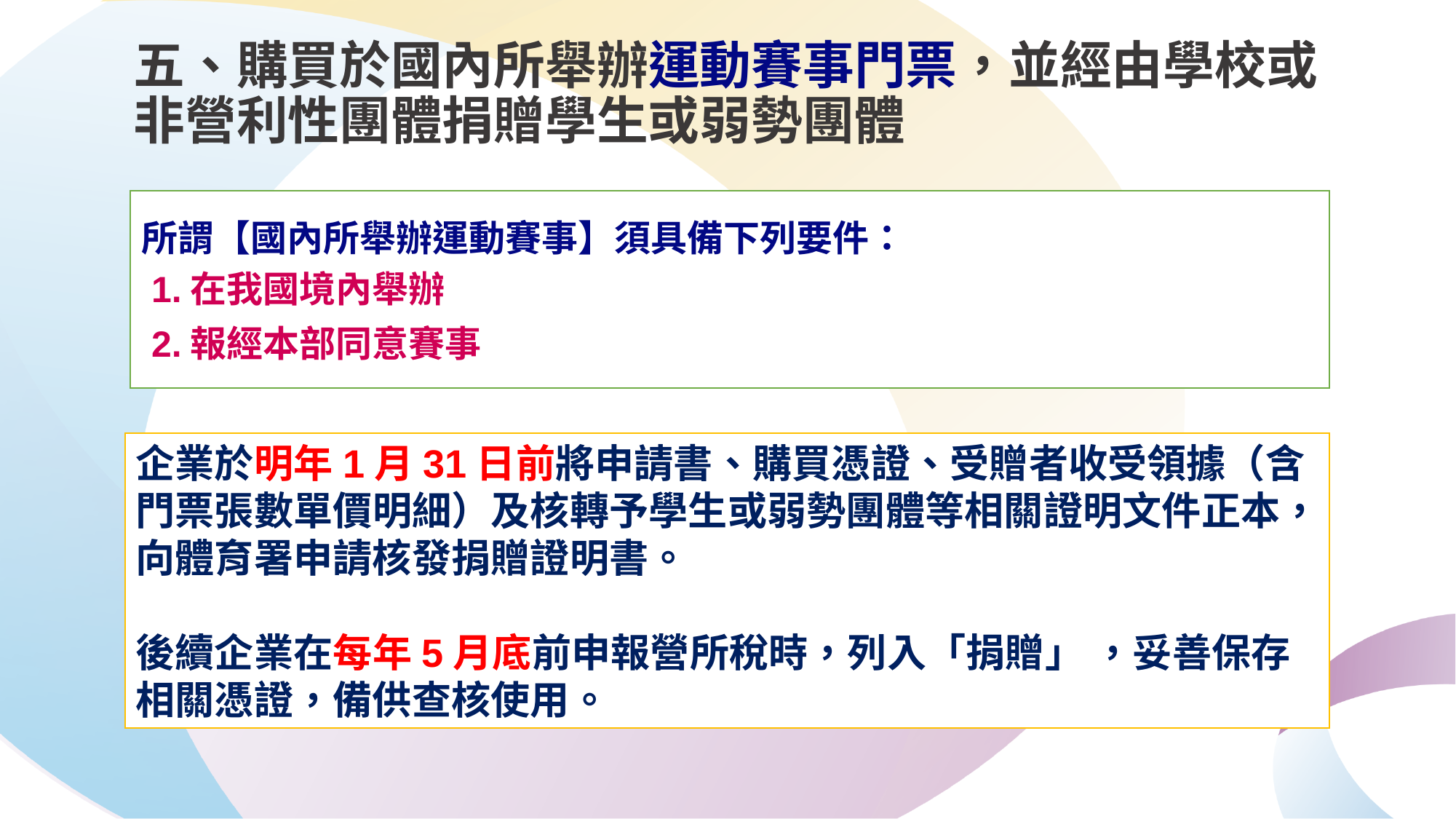

# 五、購買於國內所舉辦運動賽事門票，並經由學校或非營利性團體捐贈學生或弱勢團體
所謂【國內所舉辦運動賽事】須具備下列要件：

 1.在我國境內舉辦

 2.報經本部同意賽事
企業於明年1月31日前將申請書、購買憑證、受贈者收受領據（含門票張數單價明細）及核轉予學生或弱勢團體等相關證明文件正本，向體育署申請核發捐贈證明書。

後續企業在每年5月底前申報營所稅時，列入「捐贈」 ，妥善保存相關憑證，備供查核使用。